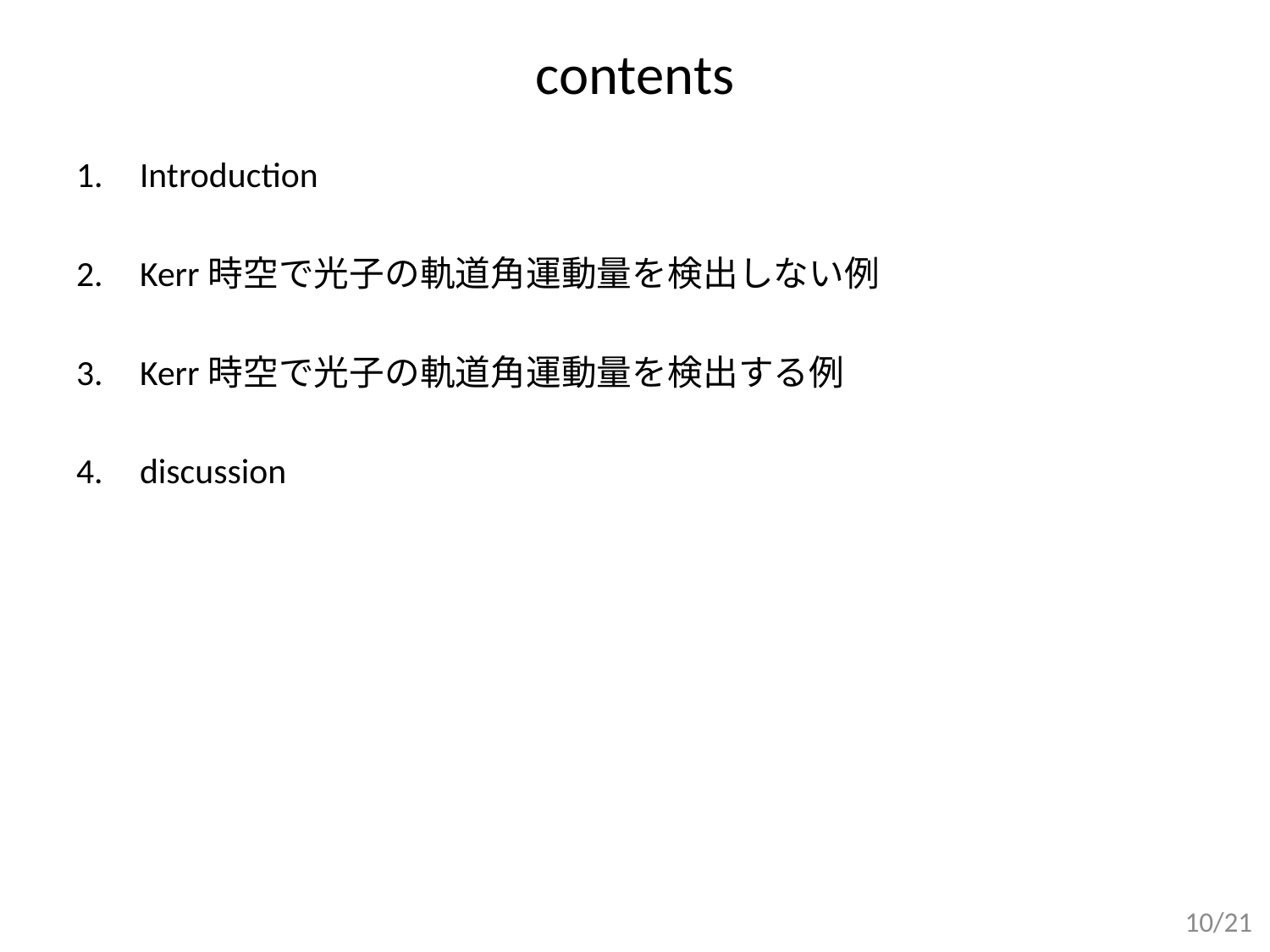

# contents
Introduction

Kerr時空で光子の軌道角運動量を検出しない例

Kerr時空で光子の軌道角運動量を検出する例

discussion
10/21